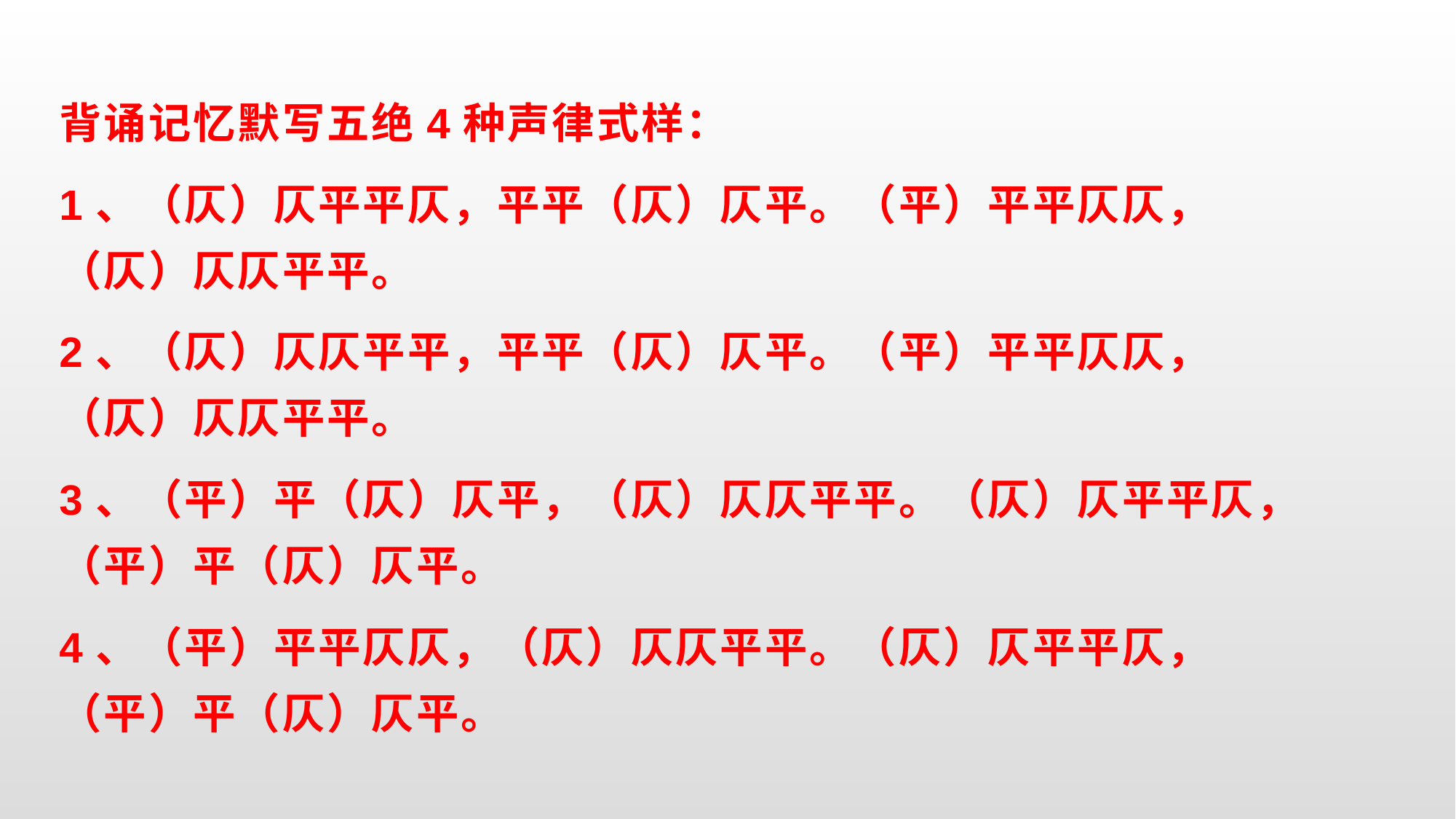

背诵记忆默写五绝4种声律式样：
1、（仄）仄平平仄，平平（仄）仄平。（平）平平仄仄，（仄）仄仄平平。
2、（仄）仄仄平平，平平（仄）仄平。（平）平平仄仄，（仄）仄仄平平。
3、（平）平（仄）仄平，（仄）仄仄平平。（仄）仄平平仄，（平）平（仄）仄平。
4、（平）平平仄仄，（仄）仄仄平平。（仄）仄平平仄，（平）平（仄）仄平。